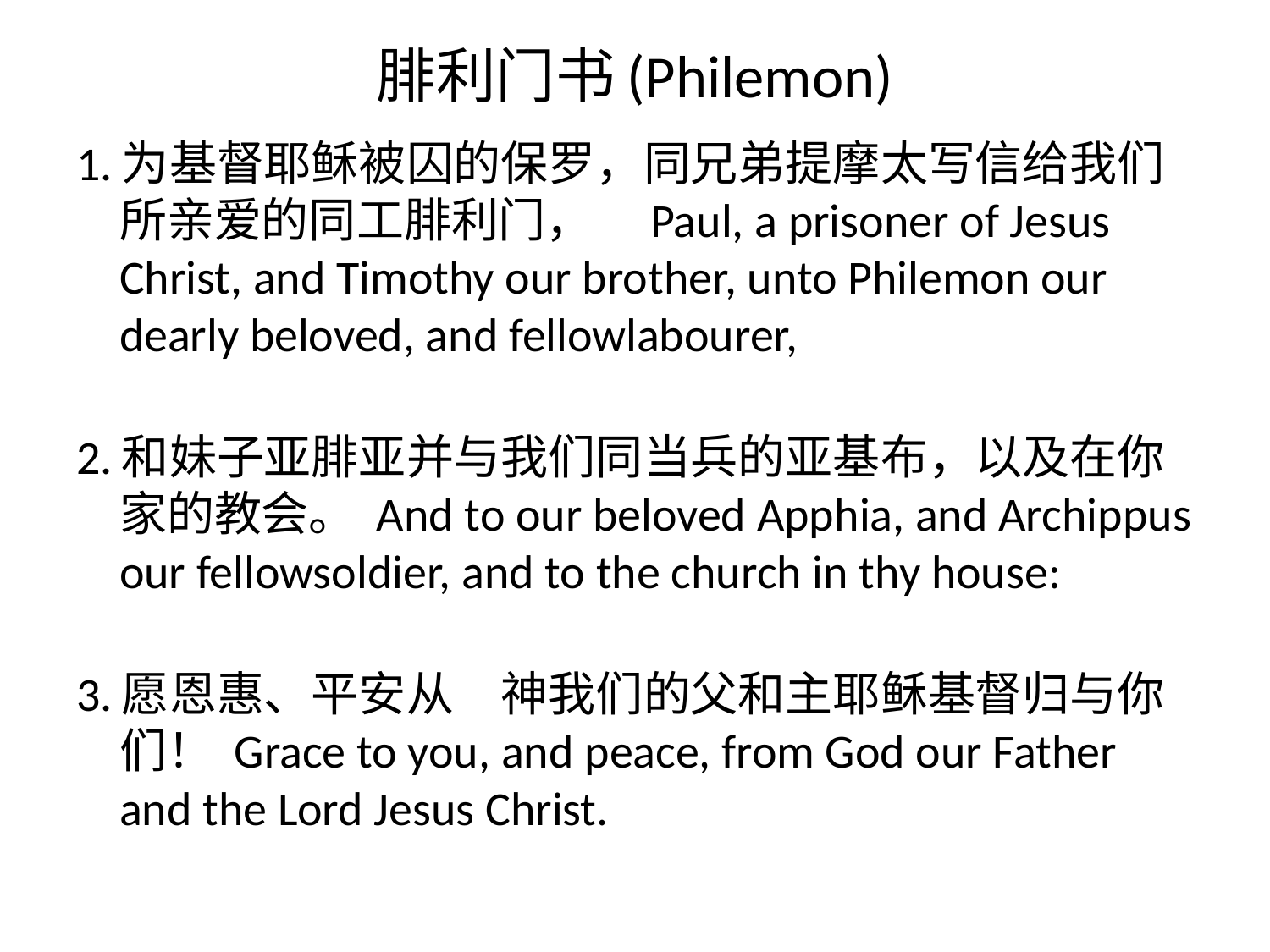

# 腓利门书(Philemon)
1.为基督耶稣被囚的保罗，同兄弟提摩太写信给我们所亲爱的同工腓利门，　Paul, a prisoner of Jesus Christ, and Timothy our brother, unto Philemon our dearly beloved, and fellowlabourer,
2.和妹子亚腓亚并与我们同当兵的亚基布，以及在你家的教会。 And to our beloved Apphia, and Archippus our fellowsoldier, and to the church in thy house:
3.愿恩惠、平安从　神我们的父和主耶稣基督归与你们！ Grace to you, and peace, from God our Father and the Lord Jesus Christ.